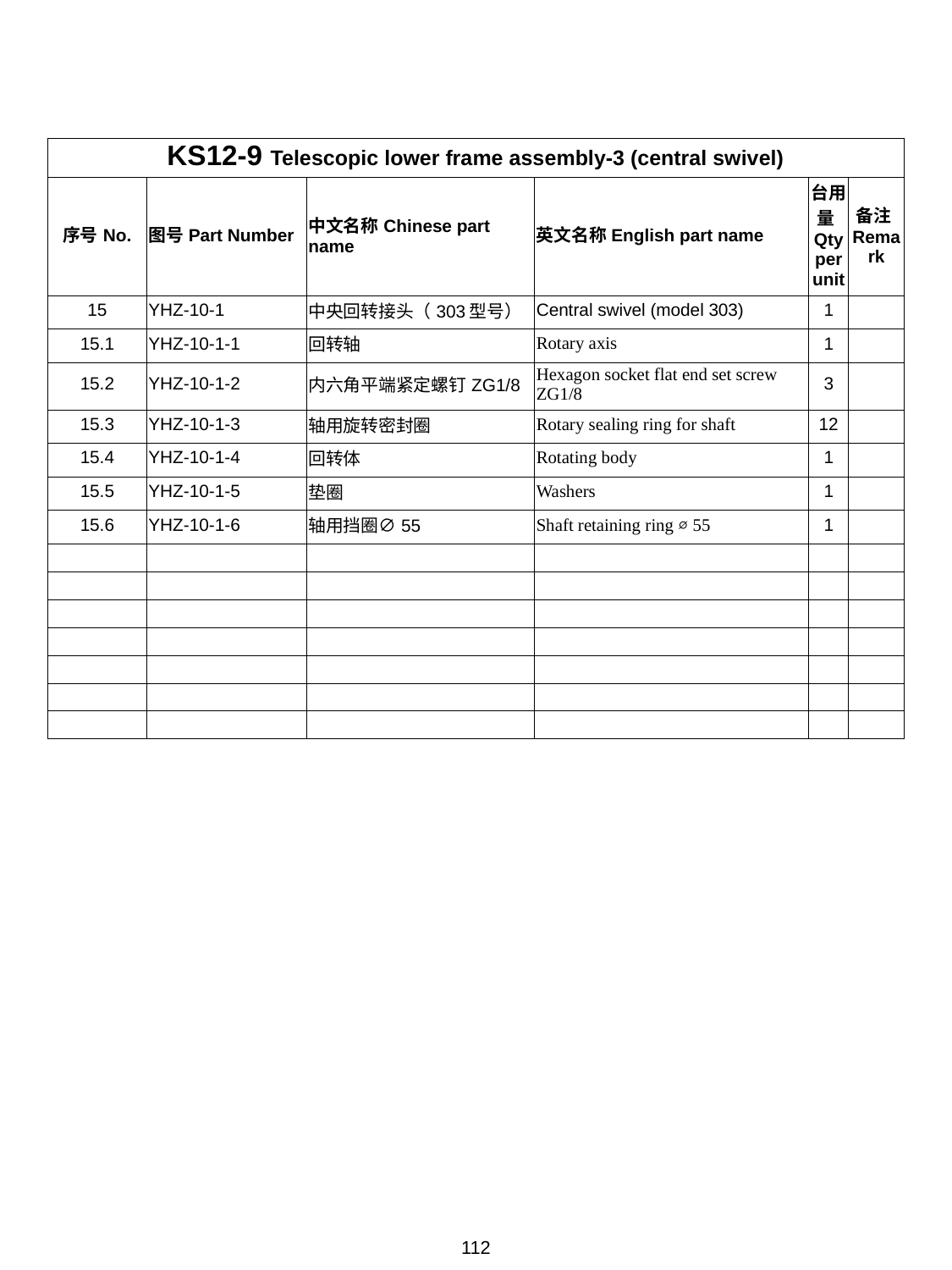

| KS12-9 Telescopic lower frame assembly-3 (central swivel) |  |  |  |  |  |
| --- | --- | --- | --- | --- | --- |
| 序号No. | 图号Part Number | 中文名称Chinese part name | 英文名称English part name | 台用量Qty per unit | 备注Remark |
| 15 | YHZ-10-1 | 中央回转接头（303型号） | Central swivel (model 303) | 1 |  |
| 15.1 | YHZ-10-1-1 | 回转轴 | Rotary axis | 1 |  |
| 15.2 | YHZ-10-1-2 | 内六角平端紧定螺钉ZG1/8 | Hexagon socket flat end set screw ZG1/8 | 3 |  |
| 15.3 | YHZ-10-1-3 | 轴用旋转密封圈 | Rotary sealing ring for shaft | 12 |  |
| 15.4 | YHZ-10-1-4 | 回转体 | Rotating body | 1 |  |
| 15.5 | YHZ-10-1-5 | 垫圈 | Washers | 1 |  |
| 15.6 | YHZ-10-1-6 | 轴用挡圈∅55 | Shaft retaining ring ∅ 55 | 1 |  |
|  |  |  |  |  |  |
|  |  |  |  |  |  |
|  |  |  |  |  |  |
|  |  |  |  |  |  |
|  |  |  |  |  |  |
|  |  |  |  |  |  |
|  |  |  |  |  |  |
112